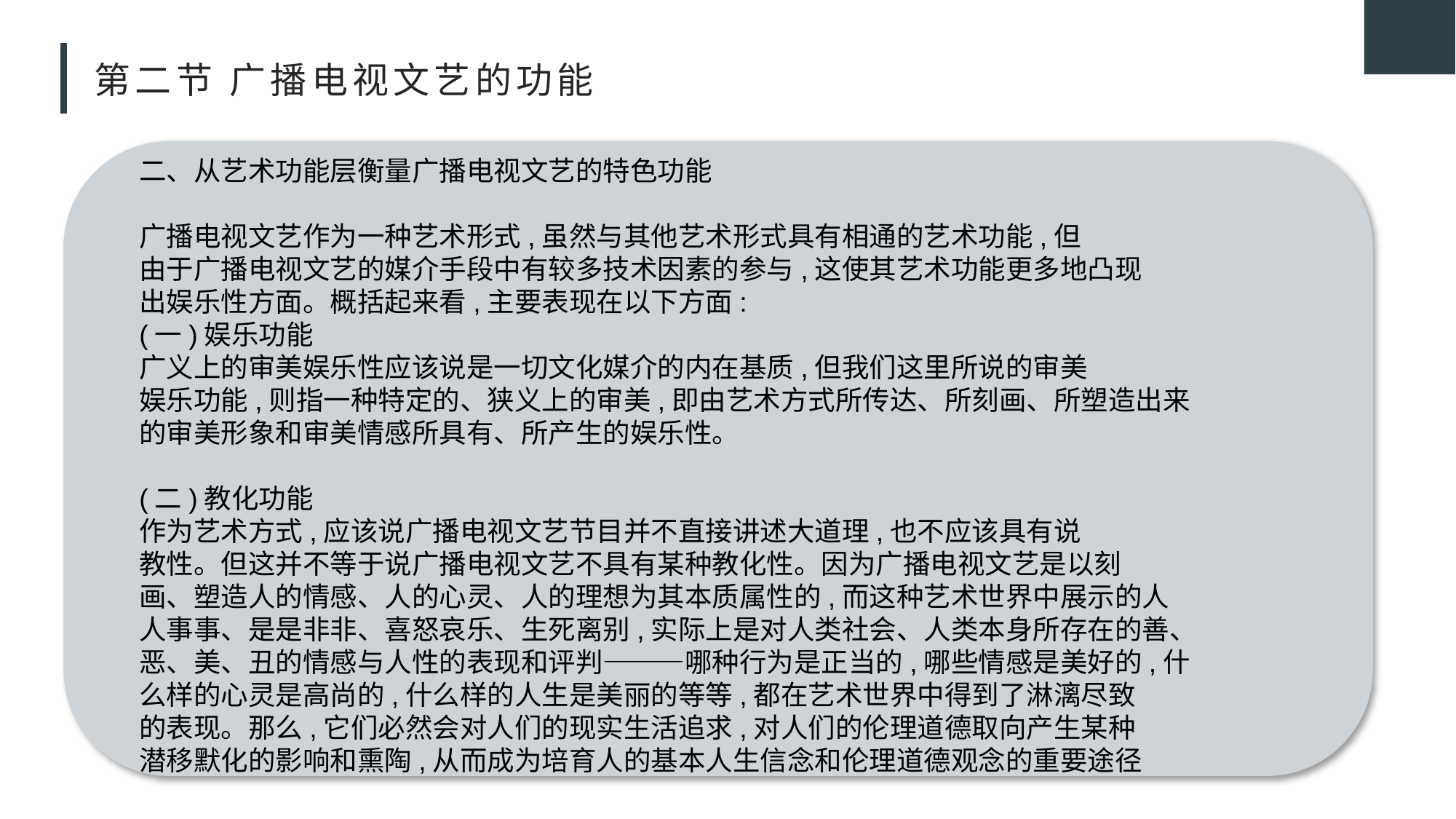

# 第二节 广播电视文艺的功能

二、从艺术功能层衡量广播电视文艺的特色功能

广播电视文艺作为一种艺术形式,虽然与其他艺术形式具有相通的艺术功能,但
由于广播电视文艺的媒介手段中有较多技术因素的参与,这使其艺术功能更多地凸现
出娱乐性方面。概括起来看,主要表现在以下方面:
(一)娱乐功能
广义上的审美娱乐性应该说是一切文化媒介的内在基质,但我们这里所说的审美
娱乐功能,则指一种特定的、狭义上的审美,即由艺术方式所传达、所刻画、所塑造出来
的审美形象和审美情感所具有、所产生的娱乐性。

(二)教化功能
作为艺术方式,应该说广播电视文艺节目并不直接讲述大道理,也不应该具有说
教性。但这并不等于说广播电视文艺不具有某种教化性。因为广播电视文艺是以刻
画、塑造人的情感、人的心灵、人的理想为其本质属性的,而这种艺术世界中展示的人
人事事、是是非非、喜怒哀乐、生死离别,实际上是对人类社会、人类本身所存在的善、
恶、美、丑的情感与人性的表现和评判———哪种行为是正当的,哪些情感是美好的,什
么样的心灵是高尚的,什么样的人生是美丽的等等,都在艺术世界中得到了淋漓尽致
的表现。那么,它们必然会对人们的现实生活追求,对人们的伦理道德取向产生某种
潜移默化的影响和熏陶,从而成为培育人的基本人生信念和伦理道德观念的重要途径